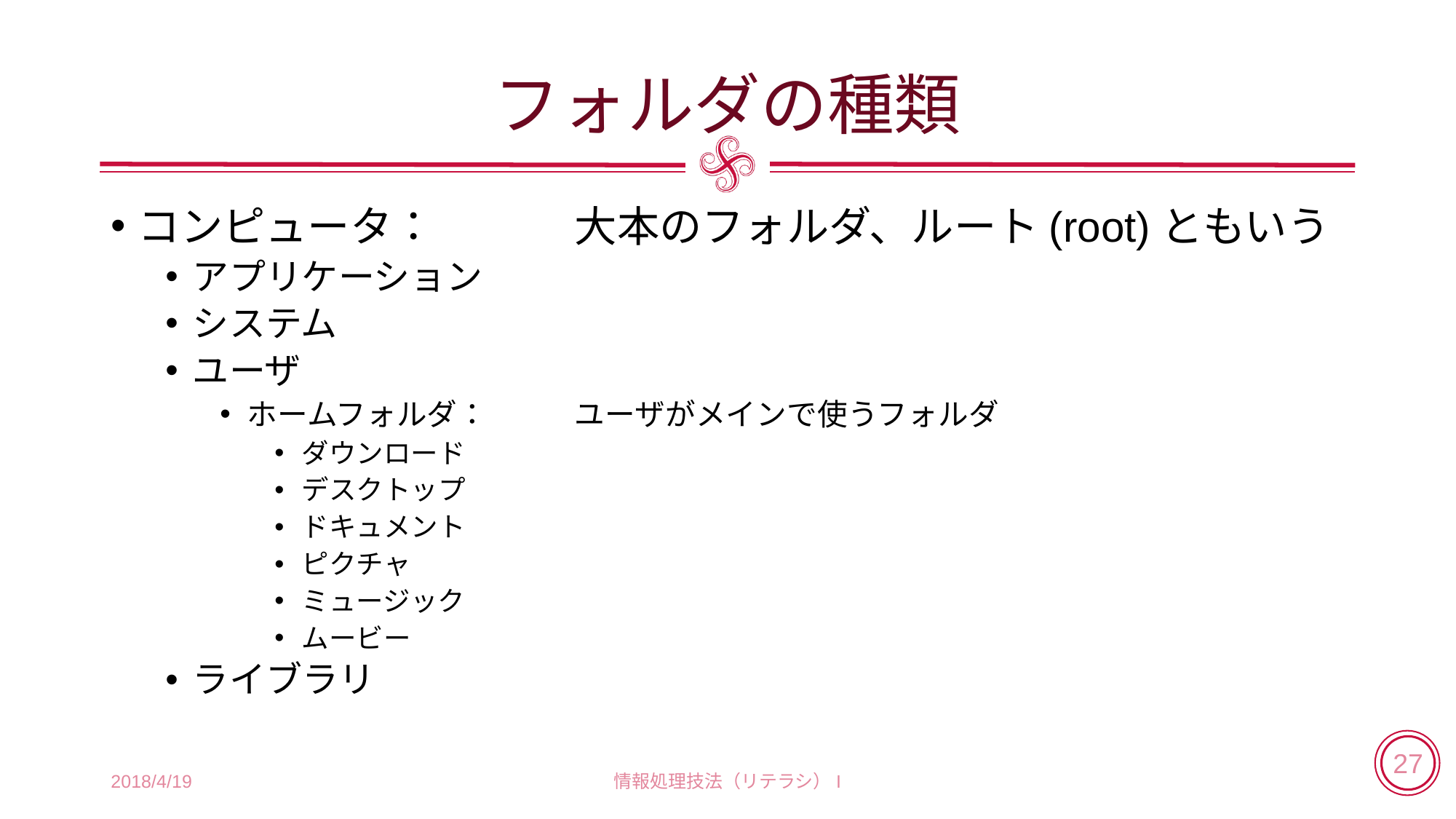

# フォルダの種類
コンピュータ：		大本のフォルダ、ルート(root)ともいう
アプリケーション
システム
ユーザ
ホームフォルダ：	ユーザがメインで使うフォルダ
ダウンロード
デスクトップ
ドキュメント
ピクチャ
ミュージック
ムービー
ライブラリ
2018/4/19
情報処理技法（リテラシ）I